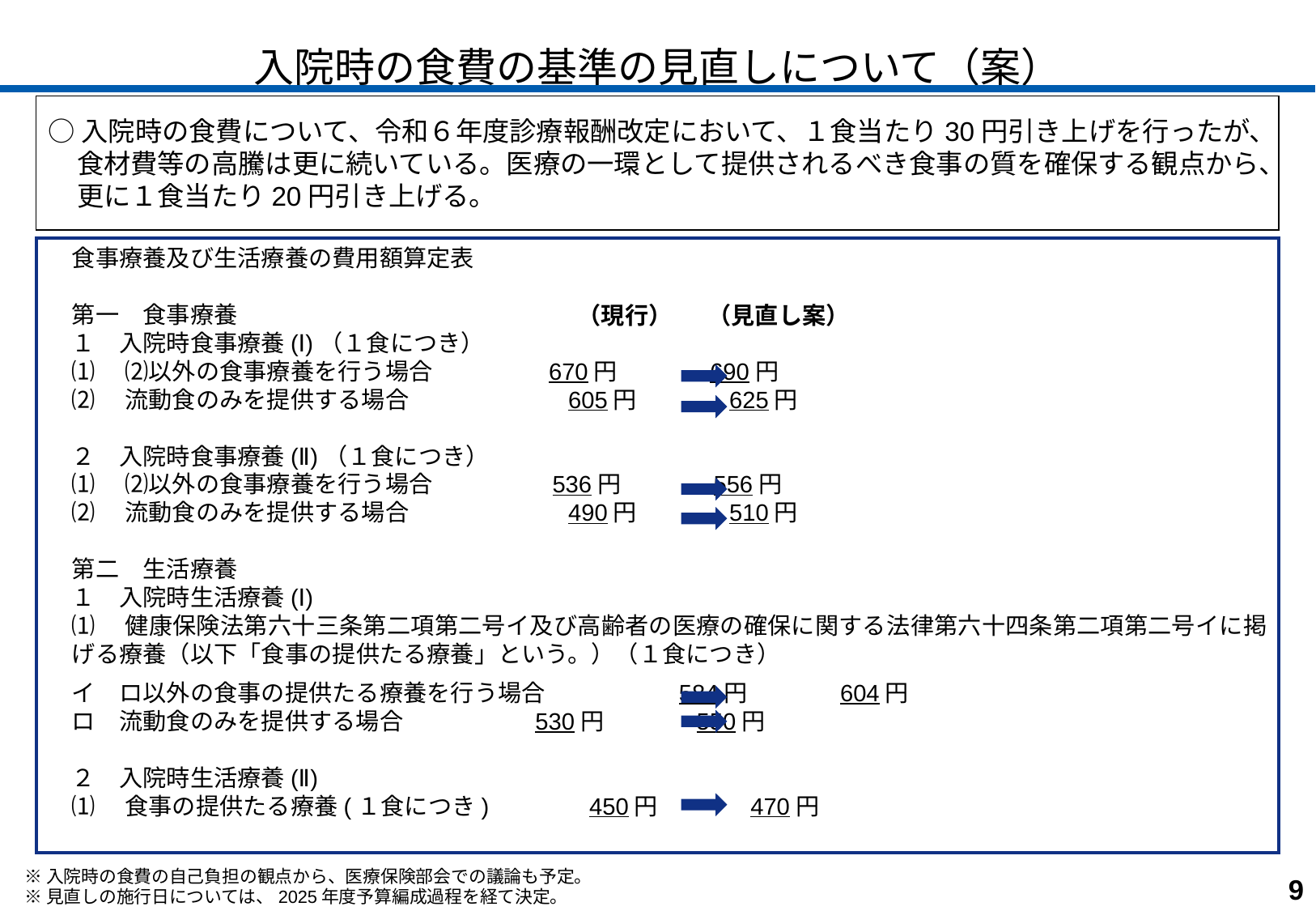

入院時の食費の基準の見直しについて（案）
○入院時の食費について、令和６年度診療報酬改定において、１食当たり30円引き上げを行ったが、食材費等の高騰は更に続いている。医療の一環として提供されるべき食事の質を確保する観点から、更に１食当たり20円引き上げる。
食事療養及び生活療養の費用額算定表

第一　食事療養
１　入院時食事療養(Ⅰ)（１食につき）
⑴　⑵以外の食事療養を行う場合                     670円  　　　 690円
⑵　流動食のみを提供する場合	                        605円　　　   625円

２　入院時食事療養(Ⅱ)（１食につき）
⑴　⑵以外の食事療養を行う場合	                     536円 　　　  556円
⑵　流動食のみを提供する場合	                        490円 　　　  510円

第二　生活療養
１　入院時生活療養(Ⅰ)
⑴　健康保険法第六十三条第二項第二号イ及び高齢者の医療の確保に関する法律第六十四条第二項第二号イに掲げる療養（以下「食事の提供たる療養」という。）（１食につき）
イ　ロ以外の食事の提供たる療養を行う場合     	584円 　　　  604円
ロ　流動食のみを提供する場合                        530円 　　　  550円

２　入院時生活療養(Ⅱ)
⑴　食事の提供たる療養(１食につき)               450円 　　　  470円

（見直し案）
（現行）

※入院時の食費の自己負担の観点から、医療保険部会での議論も予定。
9
※見直しの施行日については、2025年度予算編成過程を経て決定。